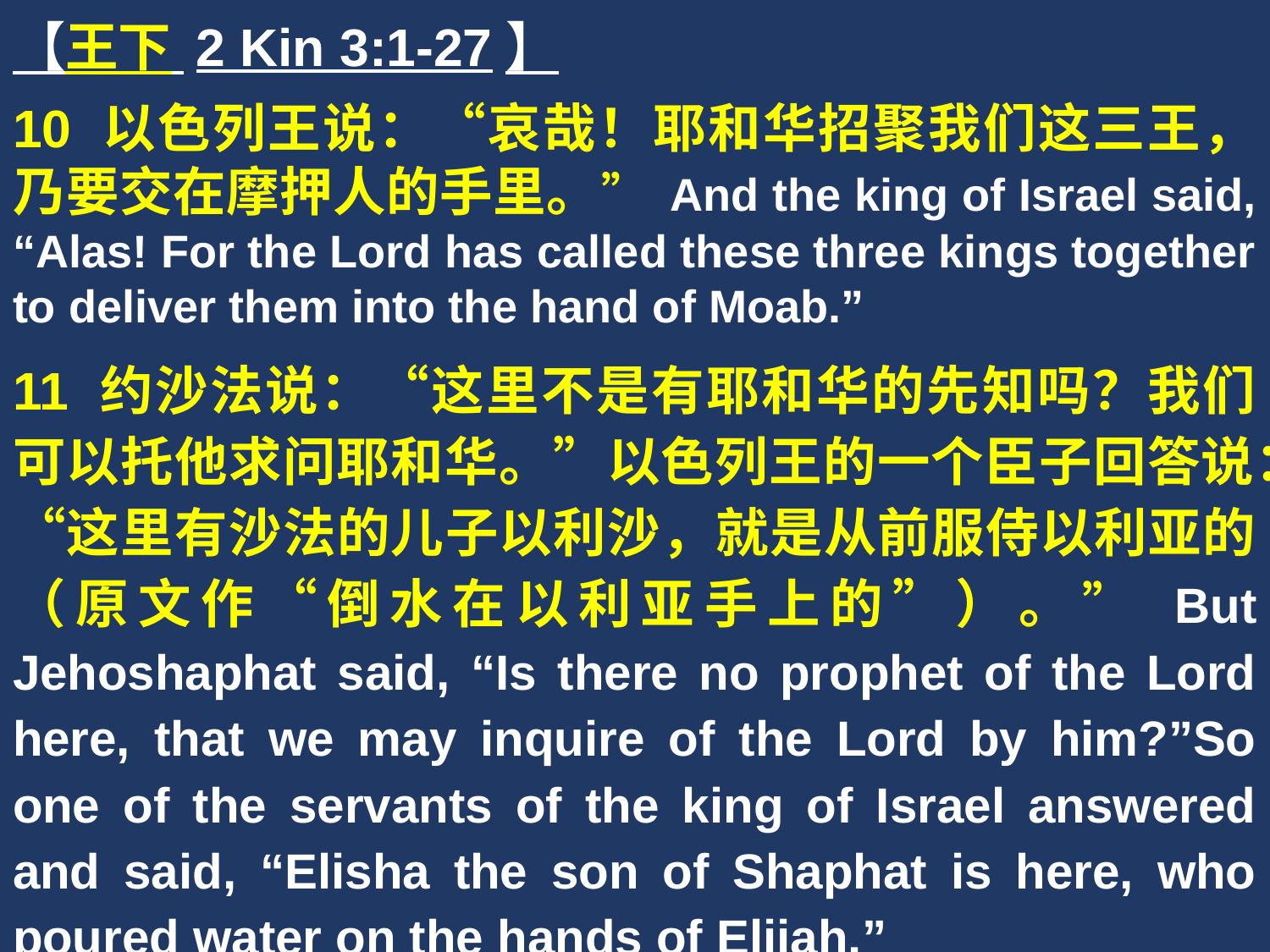

【王下 2 Kin 3:1-27】
10 以色列王说：“哀哉！耶和华招聚我们这三王，乃要交在摩押人的手里。” And the king of Israel said, “Alas! For the Lord has called these three kings together to deliver them into the hand of Moab.”
11 约沙法说：“这里不是有耶和华的先知吗？我们可以托他求问耶和华。”以色列王的一个臣子回答说：“这里有沙法的儿子以利沙，就是从前服侍以利亚的（原文作“倒水在以利亚手上的”）。” But Jehoshaphat said, “Is there no prophet of the Lord here, that we may inquire of the Lord by him?”So one of the servants of the king of Israel answered and said, “Elisha the son of Shaphat is here, who poured water on the hands of Elijah.”